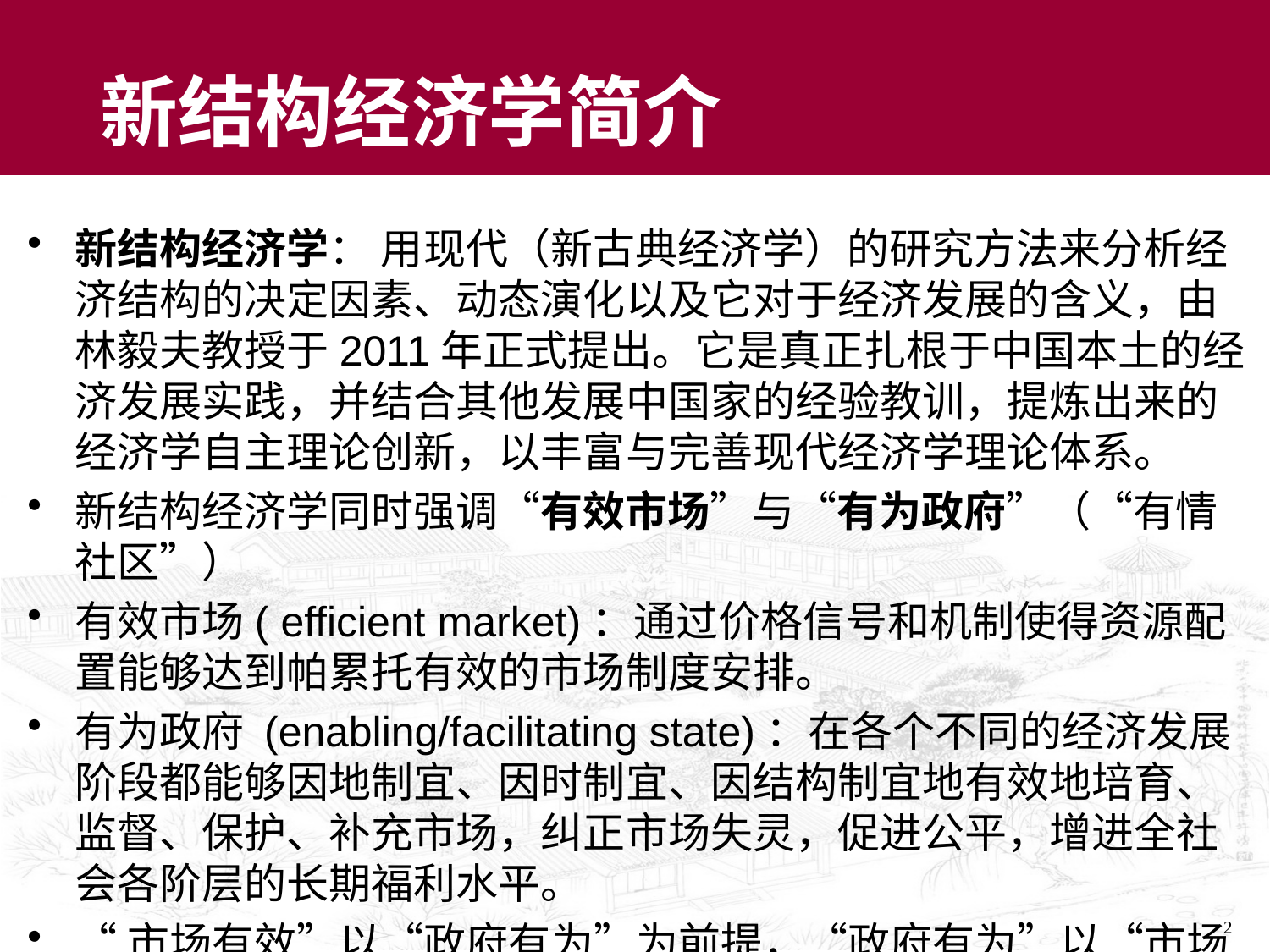

# 新结构经济学简介
新结构经济学： 用现代（新古典经济学）的研究方法来分析经济结构的决定因素、动态演化以及它对于经济发展的含义，由林毅夫教授于2011年正式提出。它是真正扎根于中国本土的经济发展实践，并结合其他发展中国家的经验教训，提炼出来的经济学自主理论创新，以丰富与完善现代经济学理论体系。
新结构经济学同时强调“有效市场”与“有为政府”（“有情社区”）
有效市场( efficient market)：通过价格信号和机制使得资源配置能够达到帕累托有效的市场制度安排。
有为政府 (enabling/facilitating state)：在各个不同的经济发展阶段都能够因地制宜、因时制宜、因结构制宜地有效地培育、监督、保护、补充市场，纠正市场失灵，促进公平，增进全社会各阶层的长期福利水平。
“市场有效”以“政府有为”为前提，“政府有为”以“市场有效”为依归

2